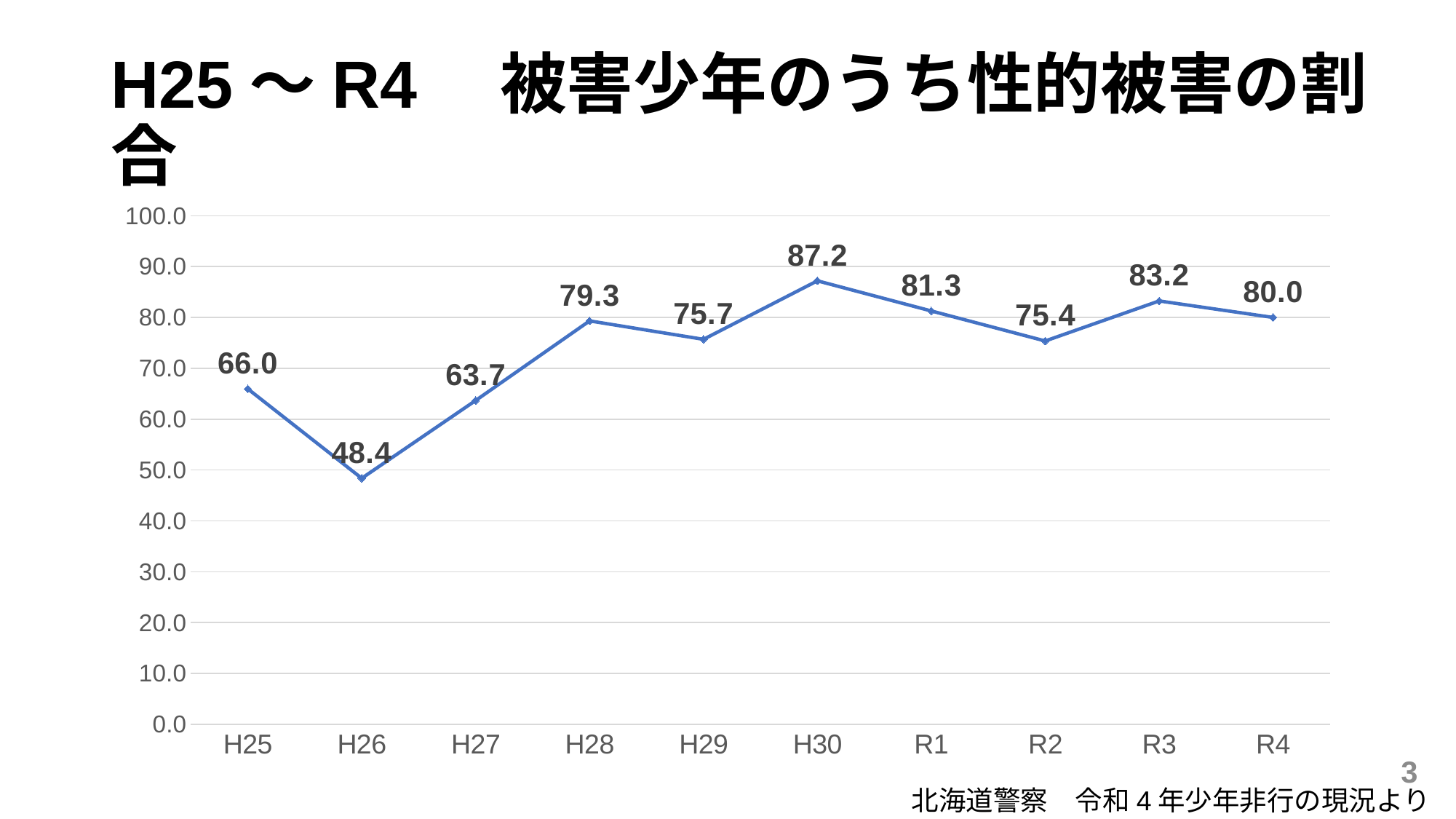

# H25～R4　被害少年のうち性的被害の割合

### Chart

| Category |  |
|---|---|
| H25 | 65.95744680851064 |
| H26 | 48.375451263537904 |
| H27 | 63.681592039801 |
| H28 | 79.3296089385475 |
| H29 | 75.70093457943925 |
| H30 | 87.20379146919431 |
| R1 | 81.27490039840637 |
| R2 | 75.37688442211056 |
| R3 | 83.24873096446701 |
| R4 | 80.0 |
3
北海道警察　令和4年少年非行の現況より